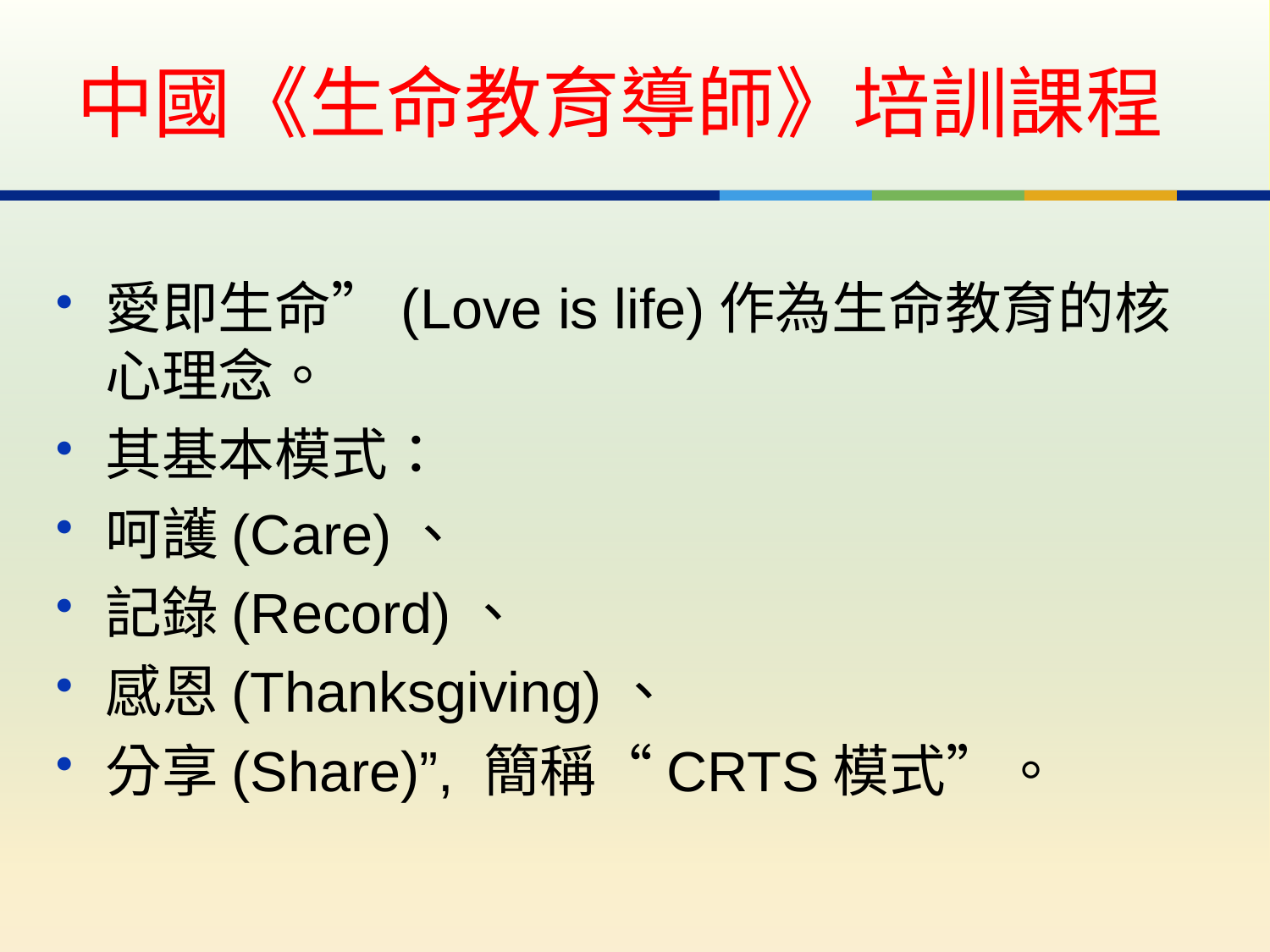

# 中國《生命教育導師》培訓課程
愛即生命”(Love is life)作為生命教育的核心理念。
其基本模式：
呵護(Care)、
記錄(Record)、
感恩(Thanksgiving)、
分享(Share)”, 簡稱“CRTS模式”。